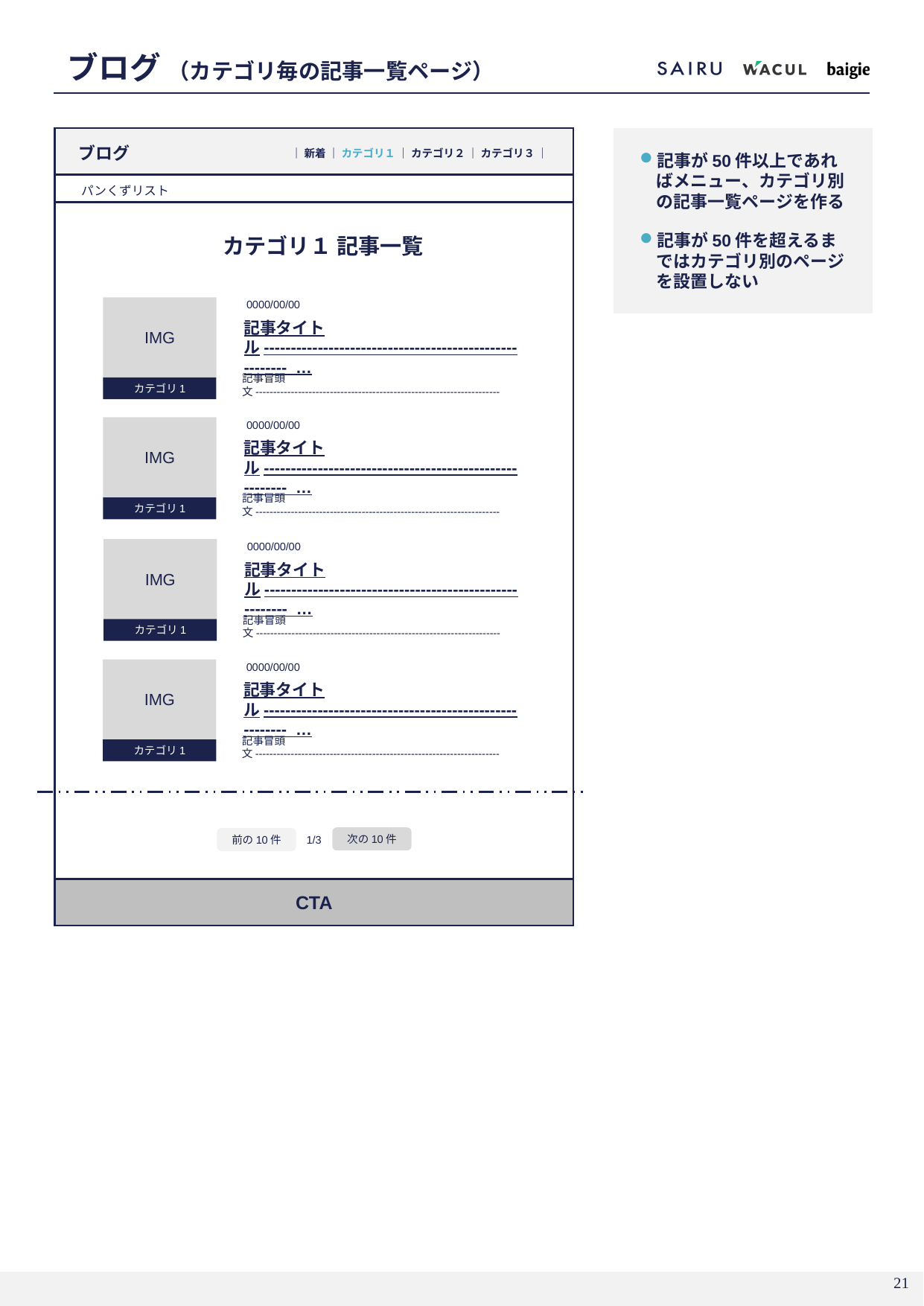

# ブログ （カテゴリ毎の記事一覧ページ）

記事が50件以上であればメニュー、カテゴリ別の記事一覧ページを作る
記事が50件を超えるまではカテゴリ別のページを設置しない
ブログ
｜ 新着 ｜ カテゴリ１ ｜ カテゴリ２ ｜ カテゴリ３ ｜
パンくずリスト

カテゴリ１ 記事一覧
IMG
0000/00/00
記事タイトル-------------------------------------------------------  …
記事冒頭文---------------------------------------------------------------------
カテゴリ1
IMG
0000/00/00
記事タイトル-------------------------------------------------------  …
記事冒頭文---------------------------------------------------------------------
カテゴリ1
IMG
0000/00/00
記事タイトル-------------------------------------------------------  …
記事冒頭文---------------------------------------------------------------------
カテゴリ1
IMG
0000/00/00
記事タイトル-------------------------------------------------------  …
記事冒頭文---------------------------------------------------------------------
カテゴリ1
次の10件
前の10件
1/3
CTA
21